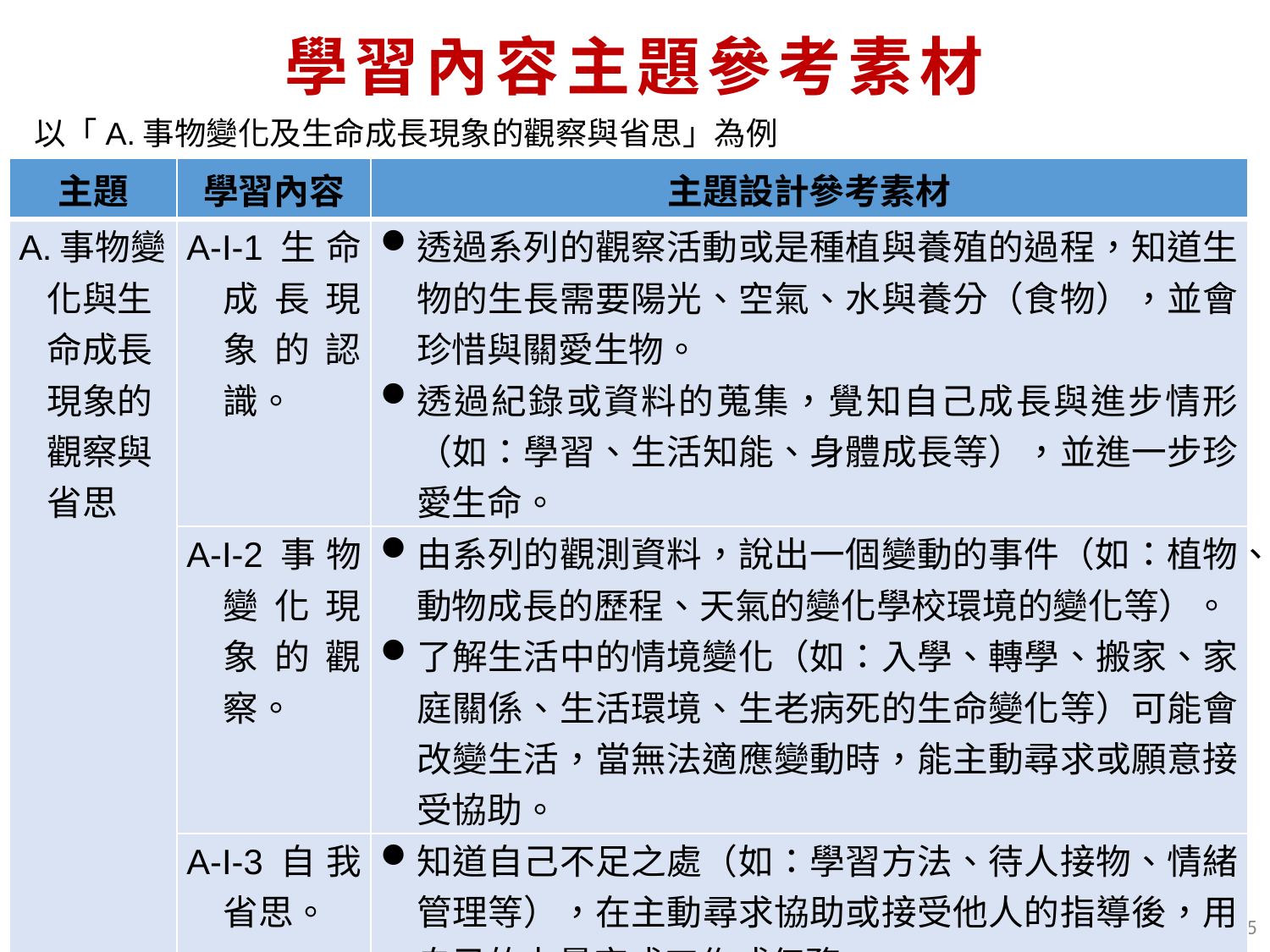

學習內容主題參考素材
以「A.事物變化及生命成長現象的觀察與省思」為例
| 主題 | 學習內容 | 主題設計參考素材 |
| --- | --- | --- |
| A.事物變化與生命成長現象的觀察與省思 | A-I-1生命成長現象的認識。 | 透過系列的觀察活動或是種植與養殖的過程，知道生物的生長需要陽光、空氣、水與養分（食物），並會珍惜與關愛生物。 透過紀錄或資料的蒐集，覺知自己成長與進步情形（如：學習、生活知能、身體成長等），並進一步珍愛生命。 |
|  | A-I-2事物變化現象的觀察。 | 由系列的觀測資料，說出一個變動的事件（如：植物、動物成長的歷程、天氣的變化學校環境的變化等）。 了解生活中的情境變化（如：入學、轉學、搬家、家庭關係、生活環境、生老病死的生命變化等）可能會改變生活，當無法適應變動時，能主動尋求或願意接受協助。 |
|  | A-I-3自我省思。 | 知道自己不足之處（如：學習方法、待人接物、情緒管理等），在主動尋求協助或接受他人的指導後，用自己的力量完成工作或任務。 了解自己的正向想法與負向想法，思考可能的結果。 |
35